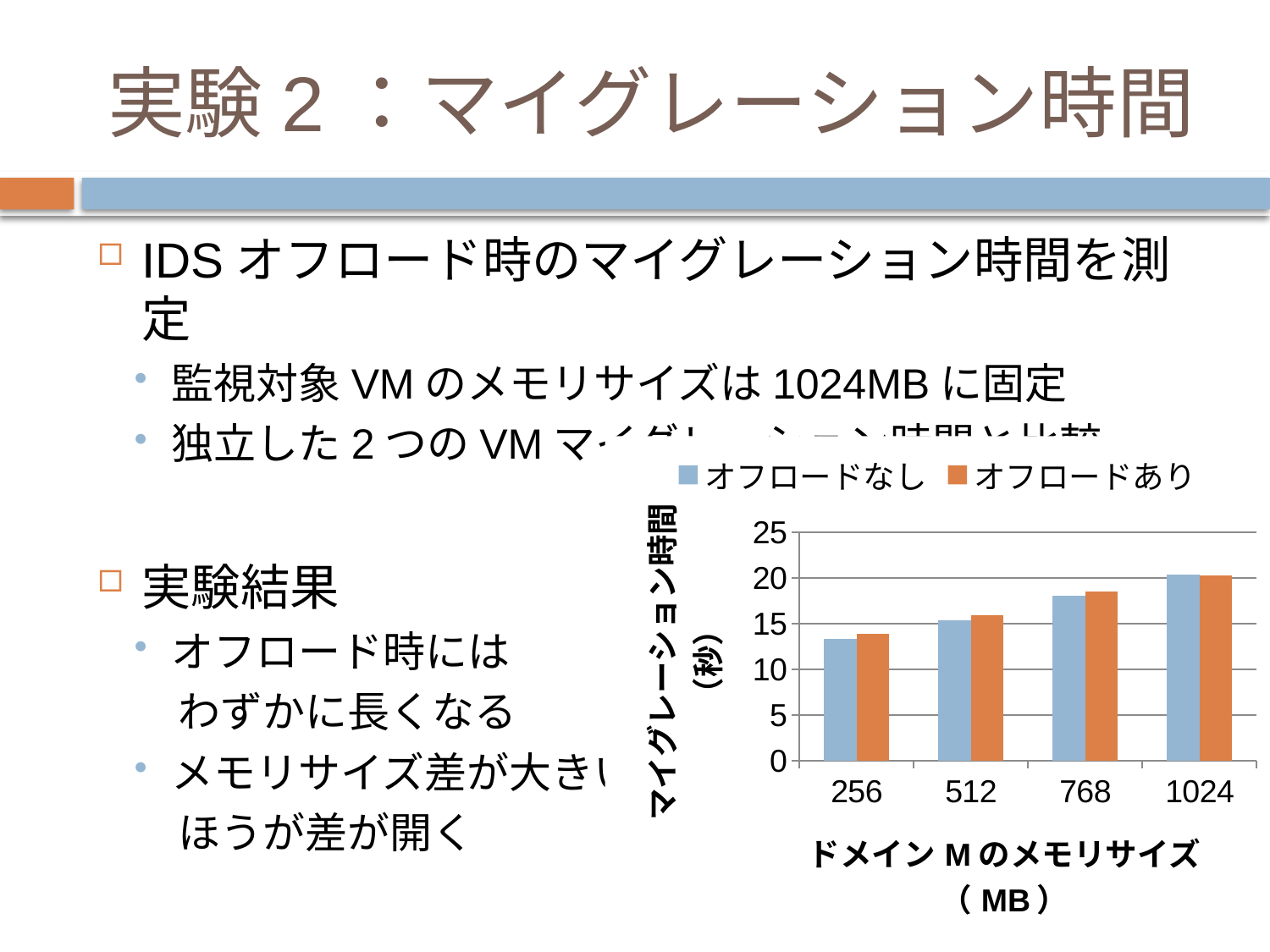

# 実験2：マイグレーション時間
IDSオフロード時のマイグレーション時間を測定
監視対象VMのメモリサイズは1024MBに固定
独立した2つのVMマイグレーション時間と比較

実験結果
オフロード時には
　わずかに長くなる
メモリサイズ差が大きい
　ほうが差が開く

### Chart

| Category | オフロードなし | オフロードあり |
|---|---|---|
| 256 | 13.3 | 13.9 |
| 512 | 15.4 | 15.9 |
| 768 | 18.1 | 18.5 |
| 1024 | 20.4 | 20.3 |